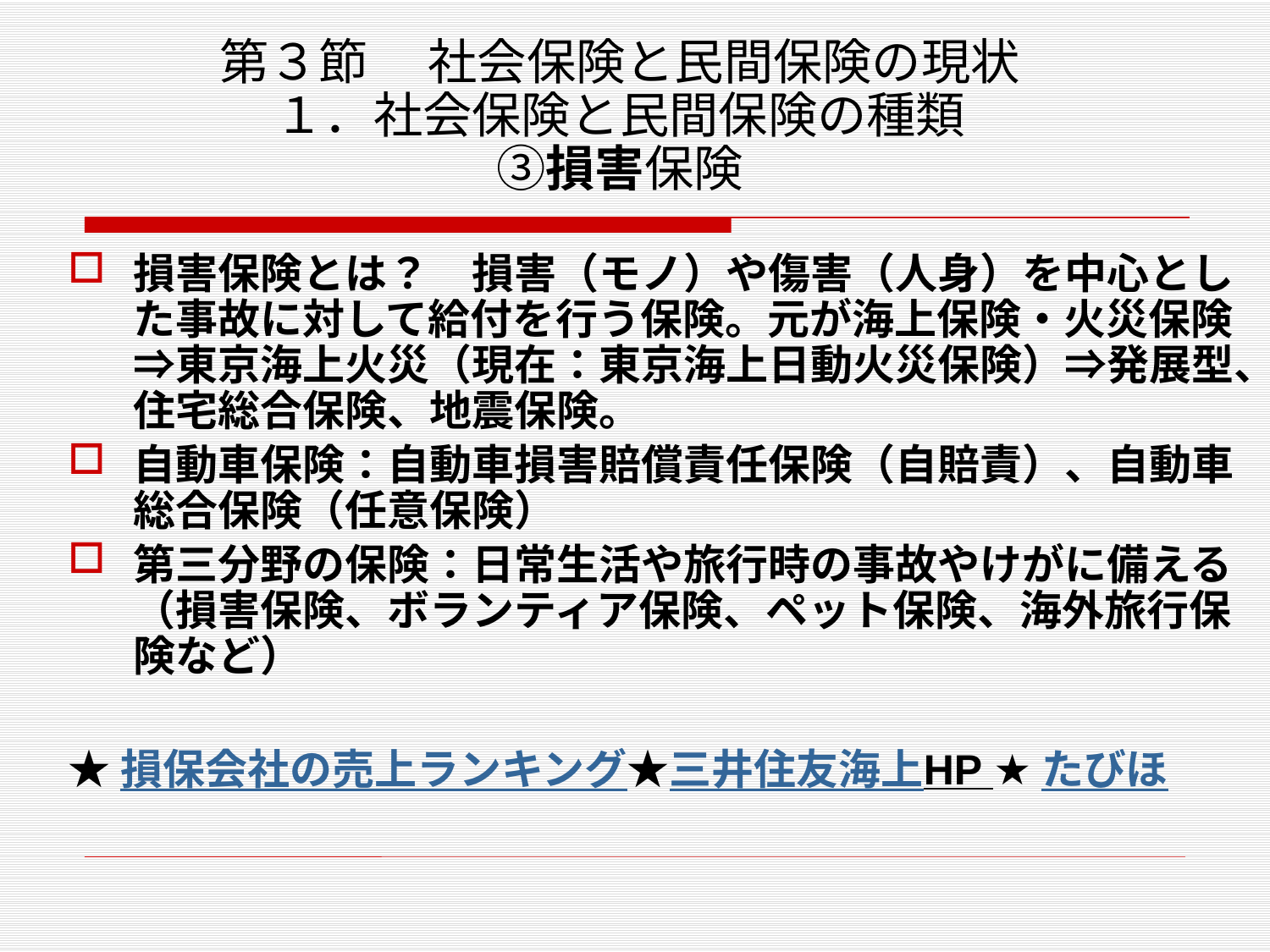

# 第３節　 社会保険と民間保険の現状 １．社会保険と民間保険の種類 ③損害保険
損害保険とは？　損害（モノ）や傷害（人身）を中心とした事故に対して給付を行う保険。元が海上保険・火災保険⇒東京海上火災（現在：東京海上日動火災保険）⇒発展型、住宅総合保険、地震保険。
自動車保険：自動車損害賠償責任保険（自賠責）、自動車総合保険（任意保険）
第三分野の保険：日常生活や旅行時の事故やけがに備える（損害保険、ボランティア保険、ペット保険、海外旅行保険など）

★損保会社の売上ランキング★三井住友海上HP ★たびほ